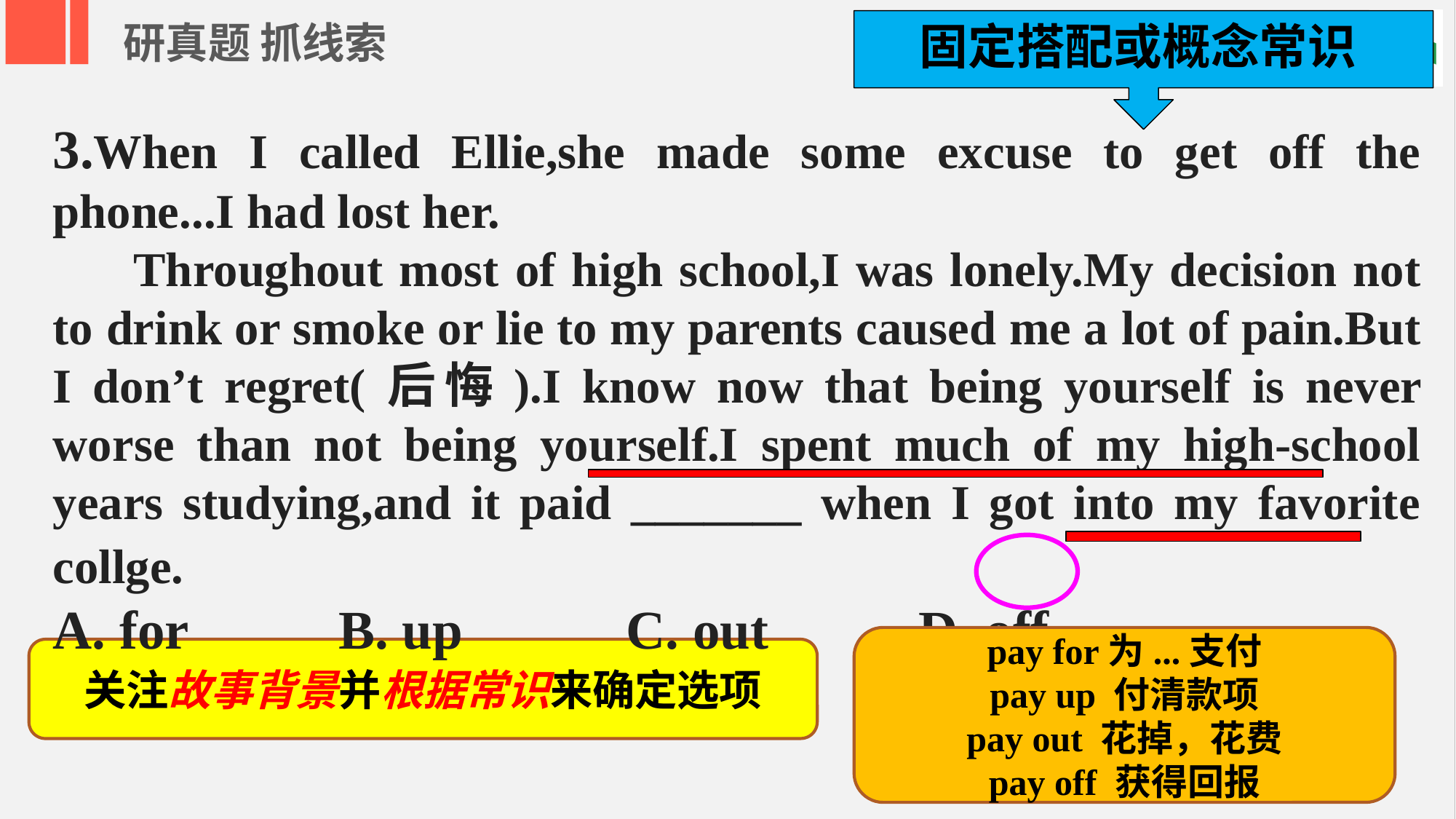

研真题 抓线索
固定搭配或概念常识

3.When I called Ellie,she made some excuse to get off the phone...I had lost her.
     Throughout most of high school,I was lonely.My decision not to drink or smoke or lie to my parents caused me a lot of pain.But I don’t regret(后悔).I know now that being yourself is never worse than not being yourself.I spent much of my high-school years studying,and it paid _______ when I got into my favorite collge.
A. for           B. up            C. out           D. off

pay for为...支付
pay up 付清款项
pay out 花掉，花费
pay off 获得回报
关注故事背景并根据常识来确定选项